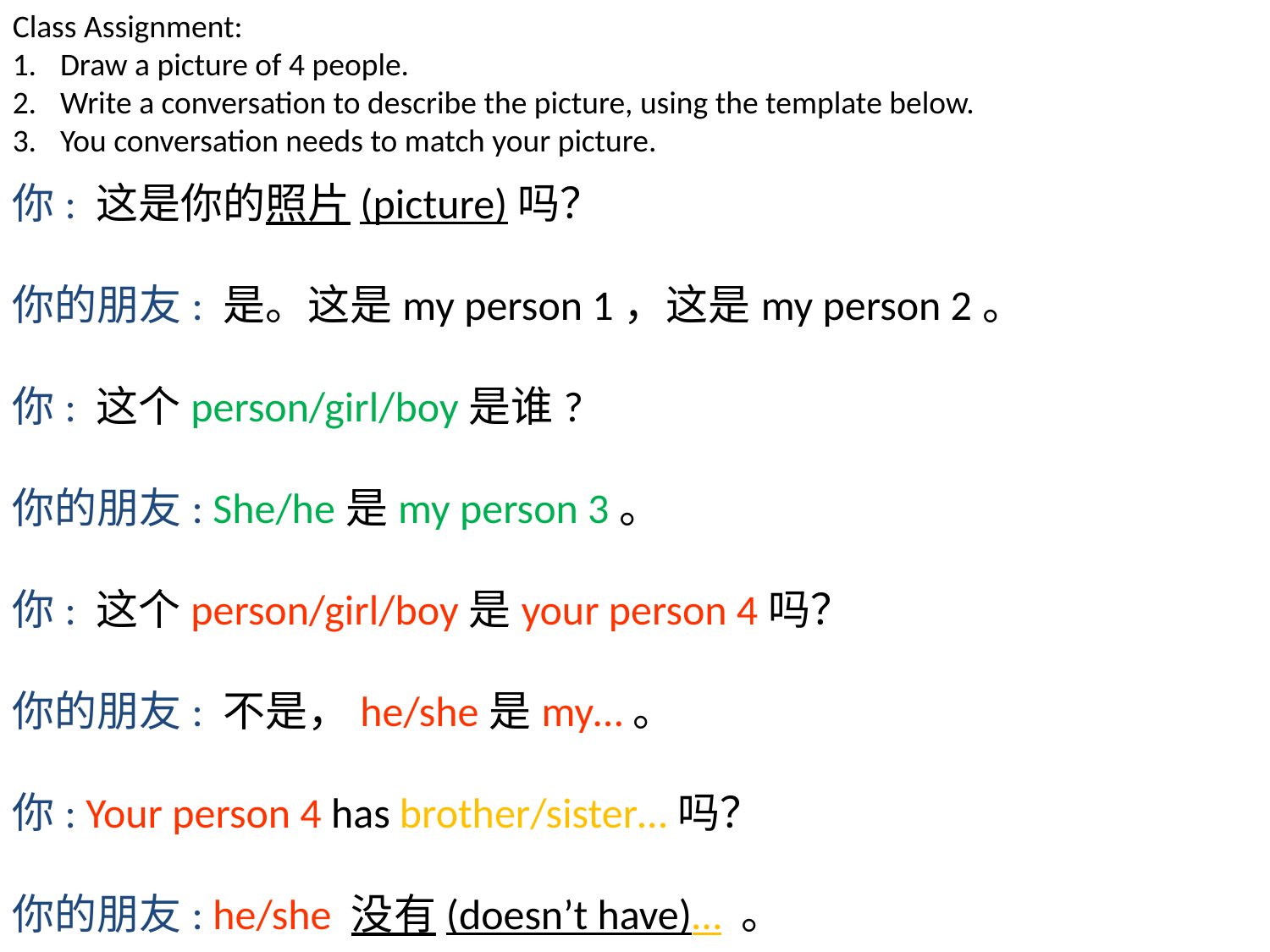

Class Assignment:
Draw a picture of 4 people.
Write a conversation to describe the picture, using the template below.
You conversation needs to match your picture.

你: 这是你的照片(picture)吗？

你的朋友: 是。这是my person 1，这是my person 2。

你: 这个person/girl/boy是谁?

你的朋友: She/he是my person 3。

你: 这个person/girl/boy是your person 4吗？

你的朋友: 不是，he/she是my…。

你: Your person 4 has brother/sister…吗？

你的朋友: he/she 没有(doesn’t have)… 。